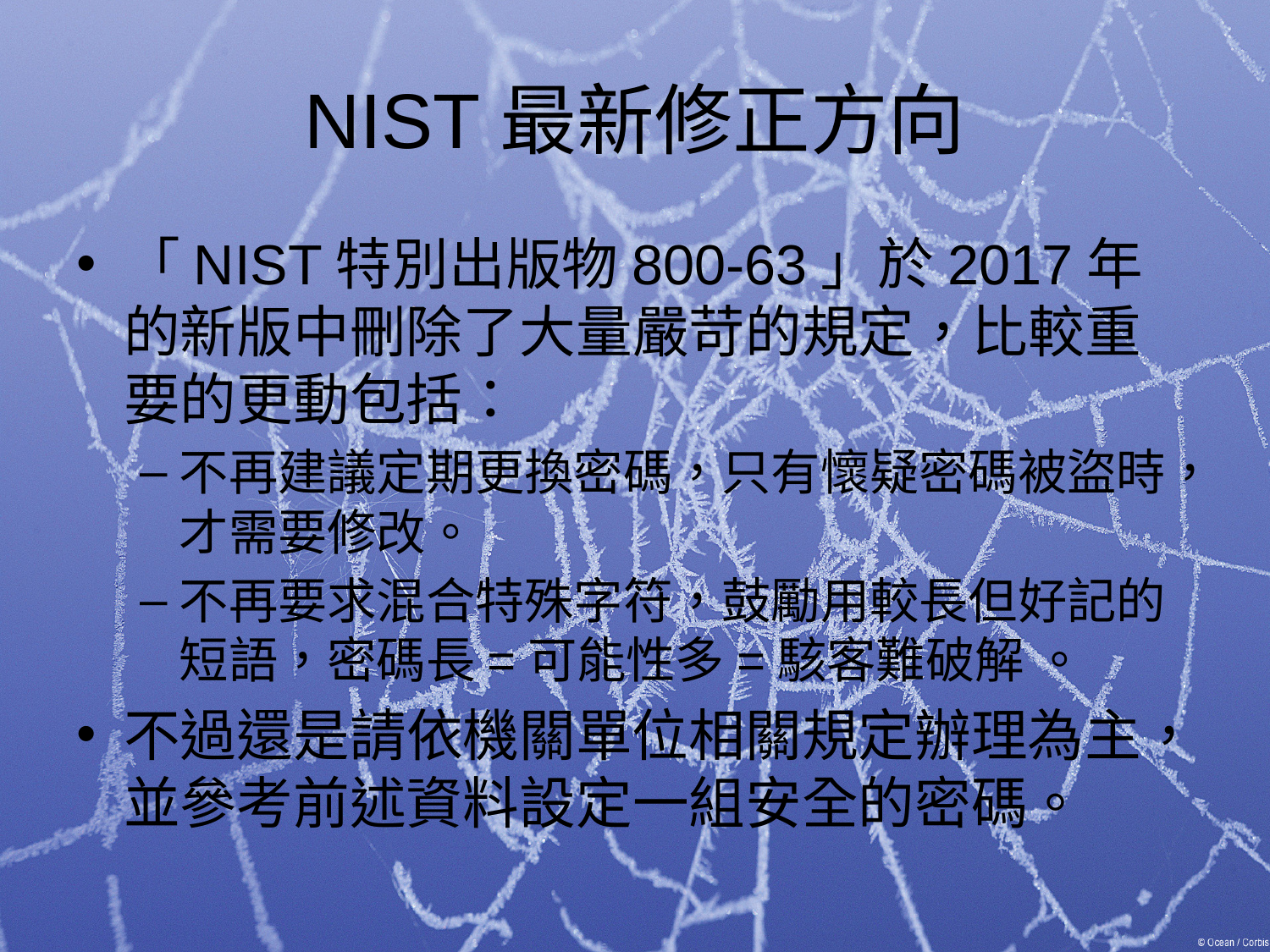

# NIST最新修正方向
「NIST特別出版物800-63」於2017年的新版中刪除了大量嚴苛的規定，比較重要的更動包括：
不再建議定期更換密碼，只有懷疑密碼被盜時，才需要修改。
不再要求混合特殊字符，鼓勵用較長但好記的短語，密碼長=可能性多=駭客難破解 。
不過還是請依機關單位相關規定辦理為主，並參考前述資料設定一組安全的密碼。